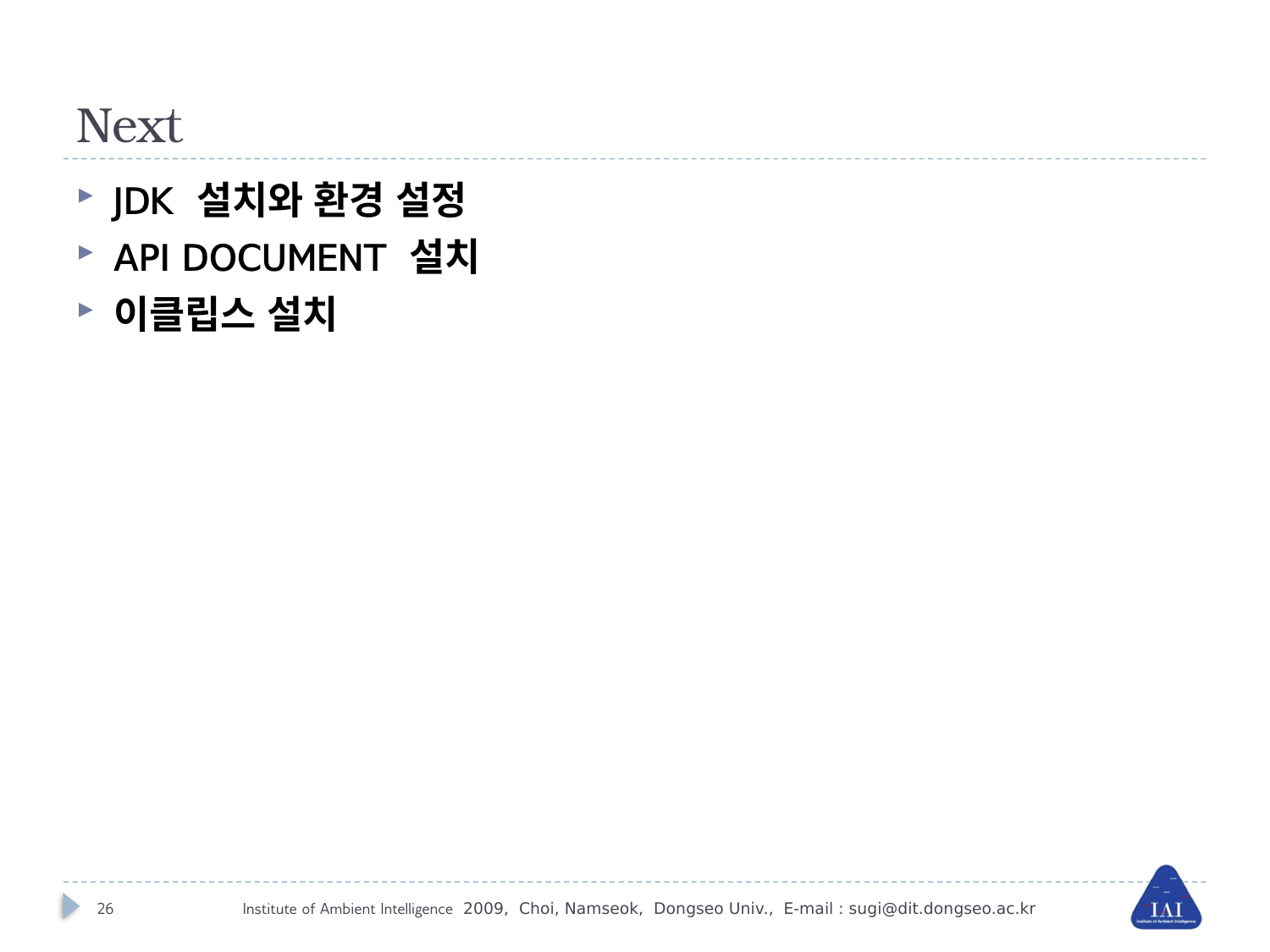

# Next
JDK 설치와 환경 설정
API DOCUMENT 설치
이클립스 설치